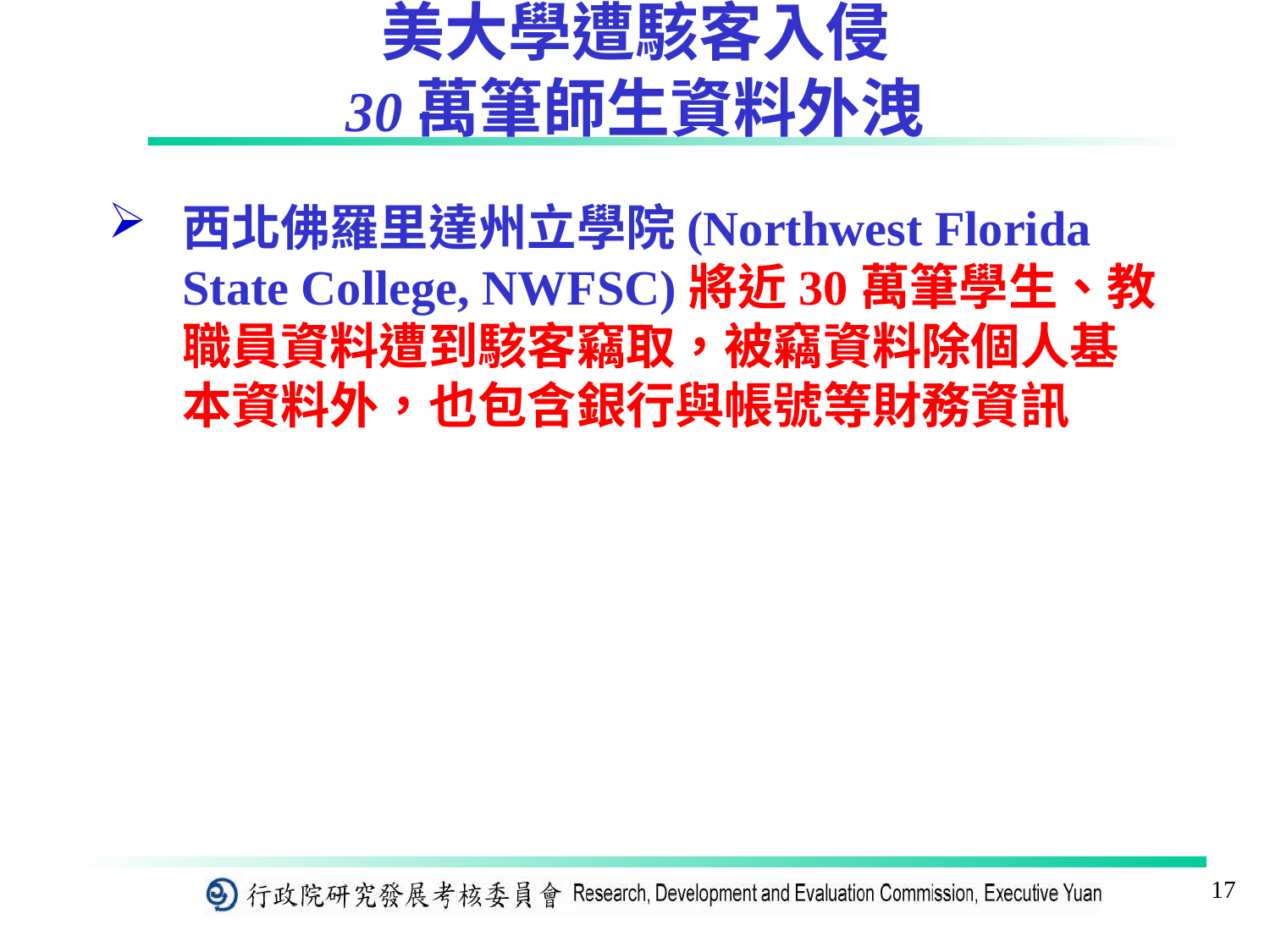

# 美大學遭駭客入侵 30萬筆師生資料外洩
西北佛羅里達州立學院(Northwest Florida State College, NWFSC)將近30萬筆學生、教職員資料遭到駭客竊取，被竊資料除個人基本資料外，也包含銀行與帳號等財務資訊
17